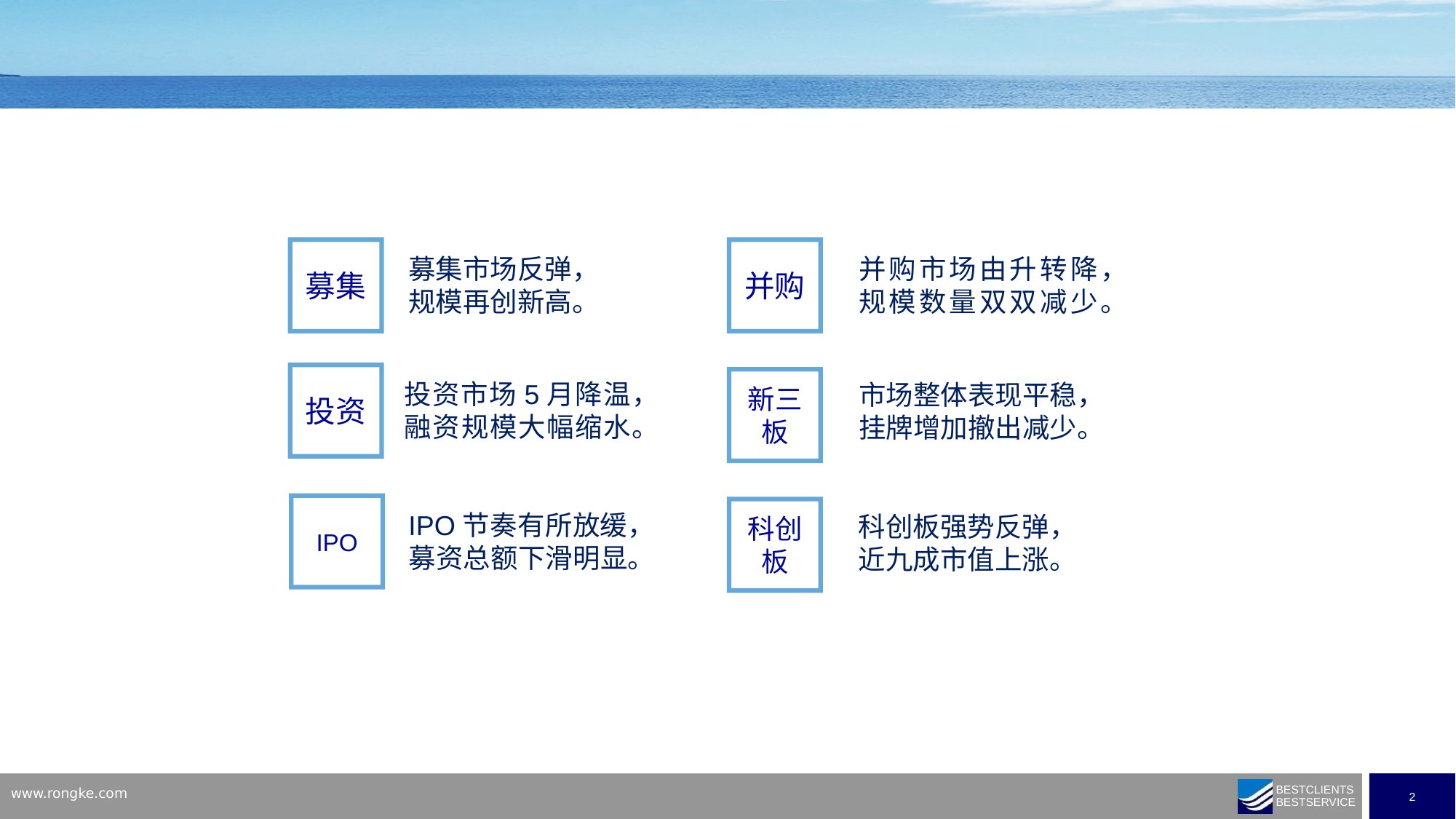

募集
并购
募集市场反弹，
规模再创新高。
并购市场由升转降，
规模数量双双减少。
投资
新三板
投资市场5月降温，融资规模大幅缩水。
市场整体表现平稳，
挂牌增加撤出减少。
IPO
科创板
IPO节奏有所放缓，
募资总额下滑明显。
科创板强势反弹，
近九成市值上涨。